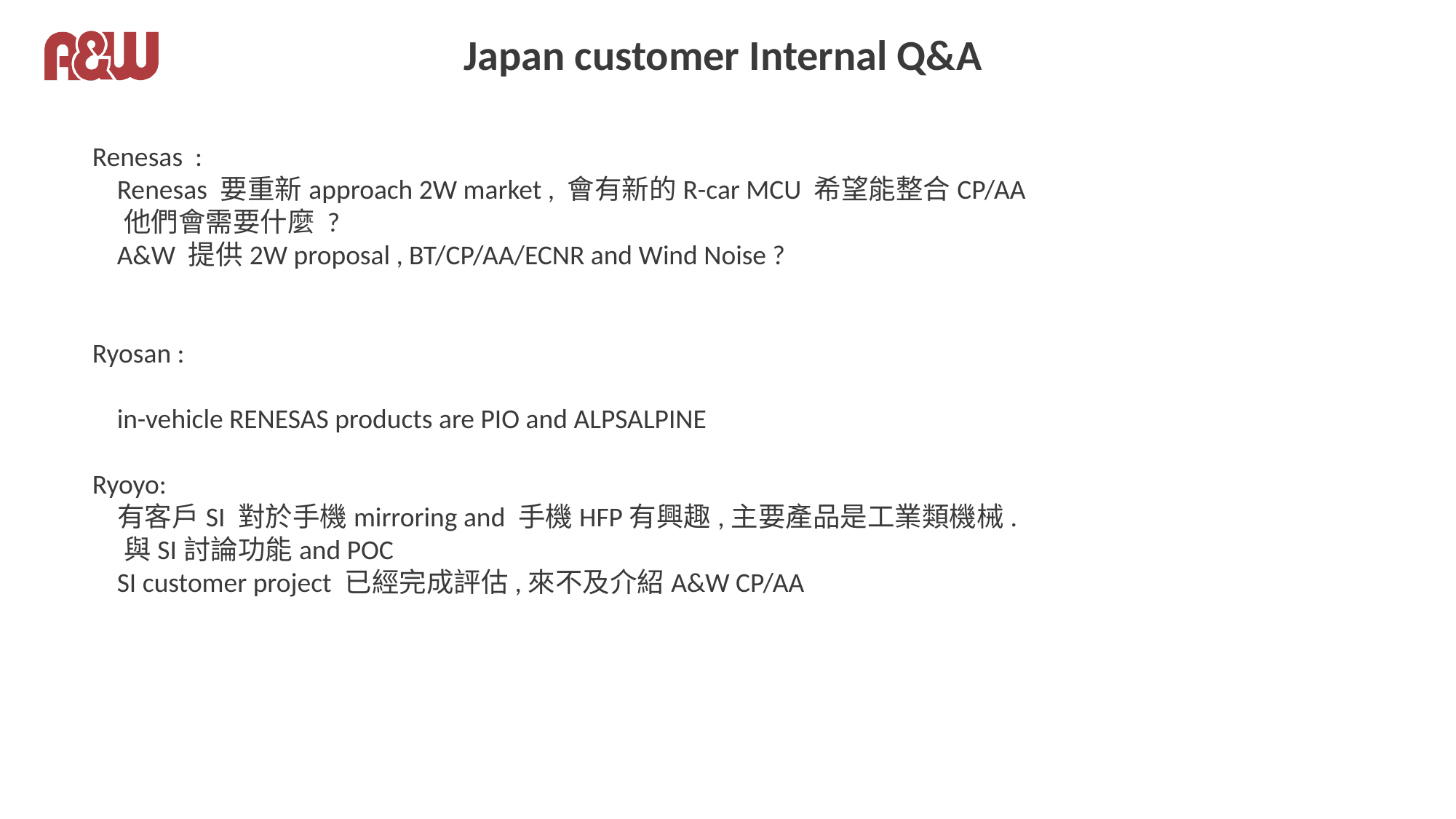

# Japan customer Internal Q&A

Renesas  :
    Renesas 要重新approach 2W market , 會有新的R-car MCU 希望能整合CP/AA
    他們會需要什麼 ?
    A&W 提供2W proposal , BT/CP/AA/ECNR and Wind Noise ?

Ryosan :

    in-vehicle RENESAS products are PIO and ALPSALPINE

Ryoyo:
   有客戶SI 對於手機mirroring and 手機HFP有興趣,主要產品是工業類機械.
    與SI討論功能and POC
    SI customer project 已經完成評估,來不及介紹A&W CP/AA